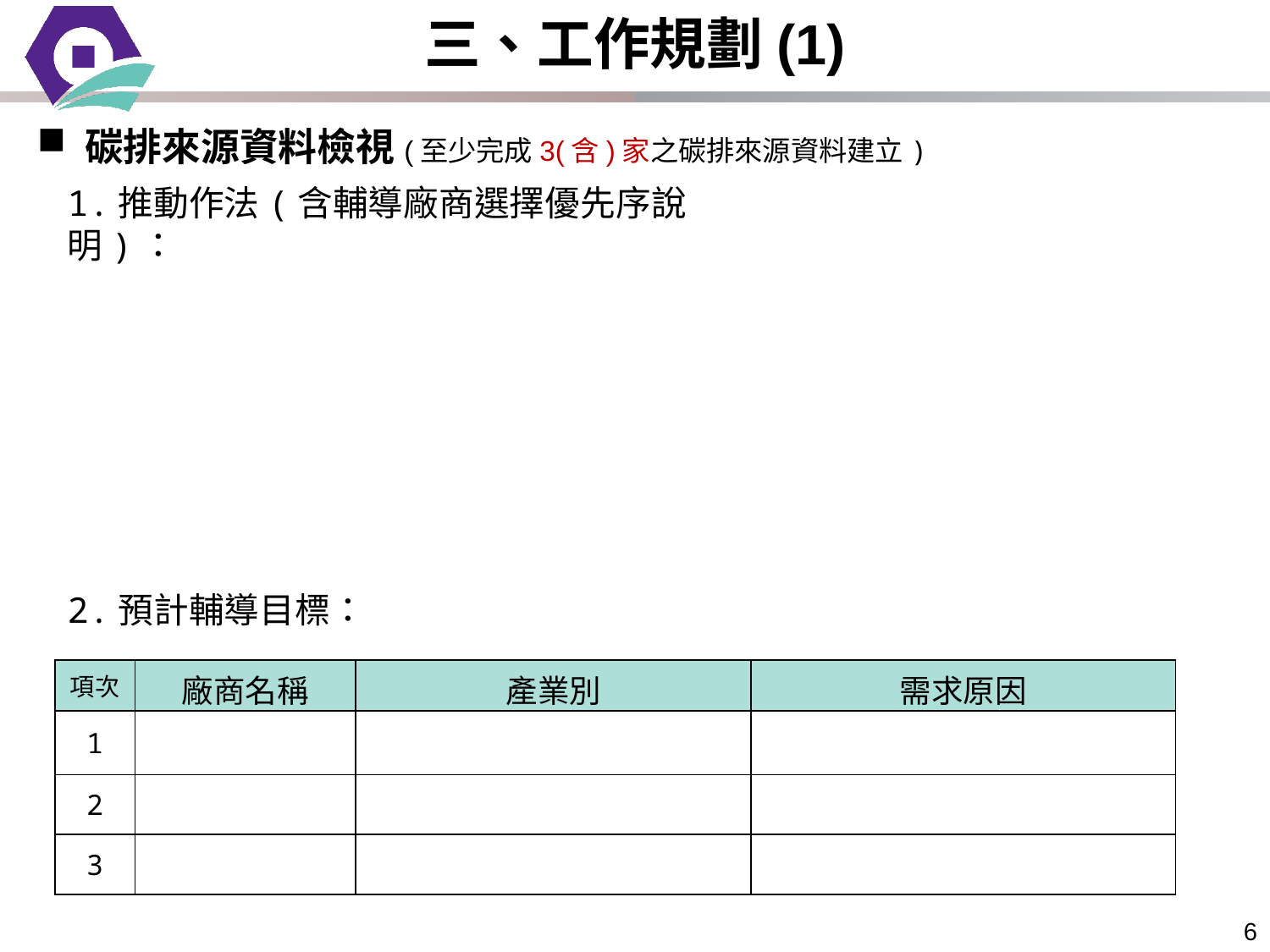

三、工作規劃(1)
碳排來源資料檢視(至少完成3(含)家之碳排來源資料建立)
1.推動作法(含輔導廠商選擇優先序說明)：
2.預計輔導目標：
| 項次 | 廠商名稱 | 產業別 | 需求原因 |
| --- | --- | --- | --- |
| 1 |  |  |  |
| 2 |  |  |  |
| 3 |  |  |  |